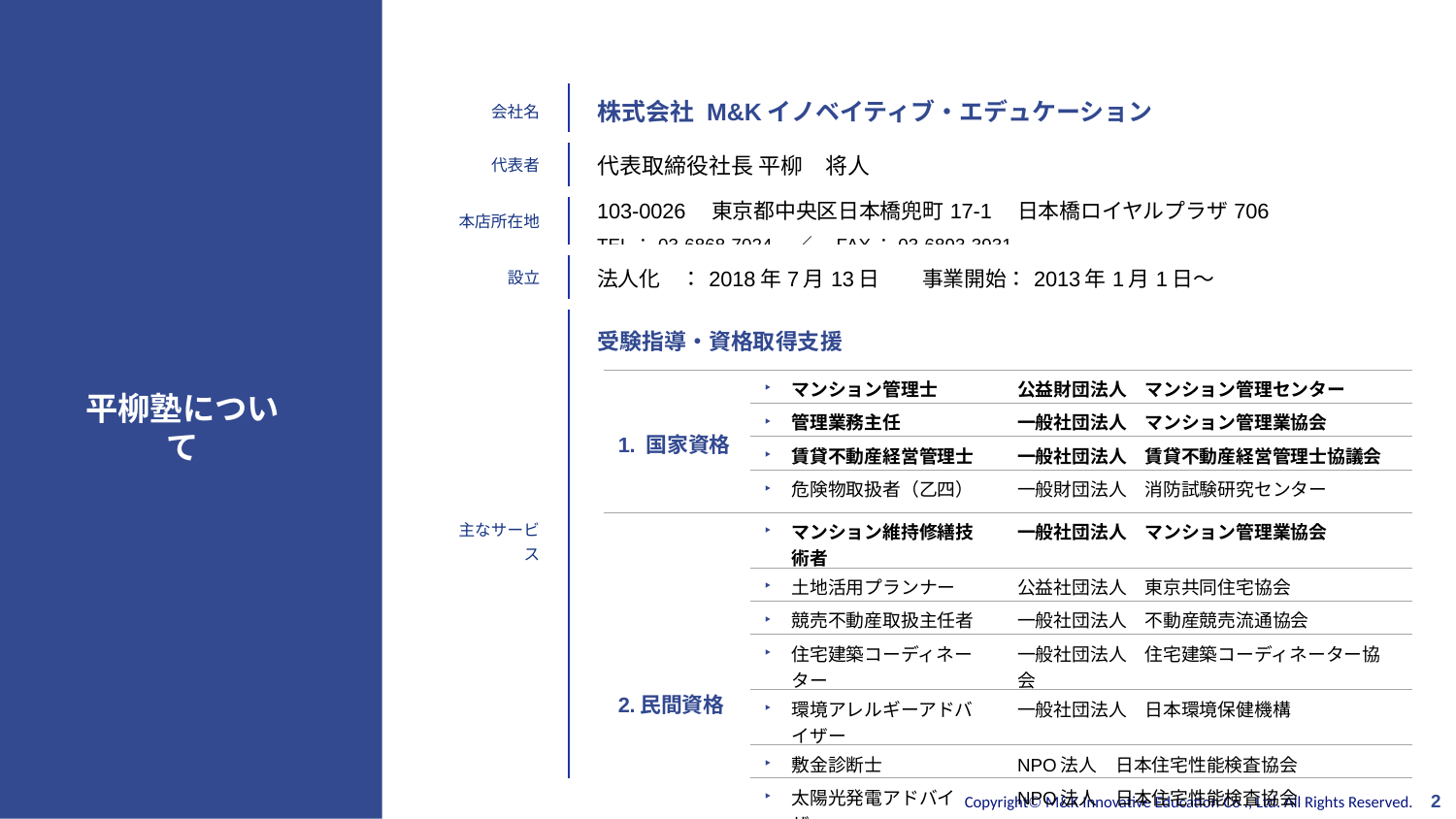

| 会社名 | 株式会社 M&Kイノベイティブ・エデュケーション |
| --- | --- |
| 代表者 | 代表取締役社長 平柳　将人 |
| 本店所在地 | 103-0026　東京都中央区日本橋兜町17-1　日本橋ロイヤルプラザ706 TEL：03-6868-7024　／　FAX：03-6893-3931 |
| 設立 | 法人化　：2018年7月13日　　事業開始：2013年1月1日～ |
| 主なサービス | 受験指導・資格取得支援 |
| 1. 国家資格 | マンション管理士 | 公益財団法人　マンション管理センター |
| --- | --- | --- |
|  | 管理業務主任 | 一般社団法人　マンション管理業協会 |
|  | 賃貸不動産経営管理士 | 一般社団法人　賃貸不動産経営管理士協議会 |
|  | 危険物取扱者（乙四） | 一般財団法人　消防試験研究センター |
| 2.民間資格 | マンション維持修繕技術者 | 一般社団法人　マンション管理業協会 |
|  | 土地活用プランナー | 公益社団法人　東京共同住宅協会 |
|  | 競売不動産取扱主任者 | 一般社団法人　不動産競売流通協会 |
|  | 住宅建築コーディネーター | 一般社団法人　住宅建築コーディネーター協会 |
|  | 環境アレルギーアドバイザー | 一般社団法人　日本環境保健機構 |
|  | 敷金診断士 | NPO法人　日本住宅性能検査協会 |
|  | 太陽光発電アドバイザー | NPO法人　日本住宅性能検査協会 |
|  | シックハウス診断士 | NPO法人　シックハウス診断士協会 |
平柳塾について
2